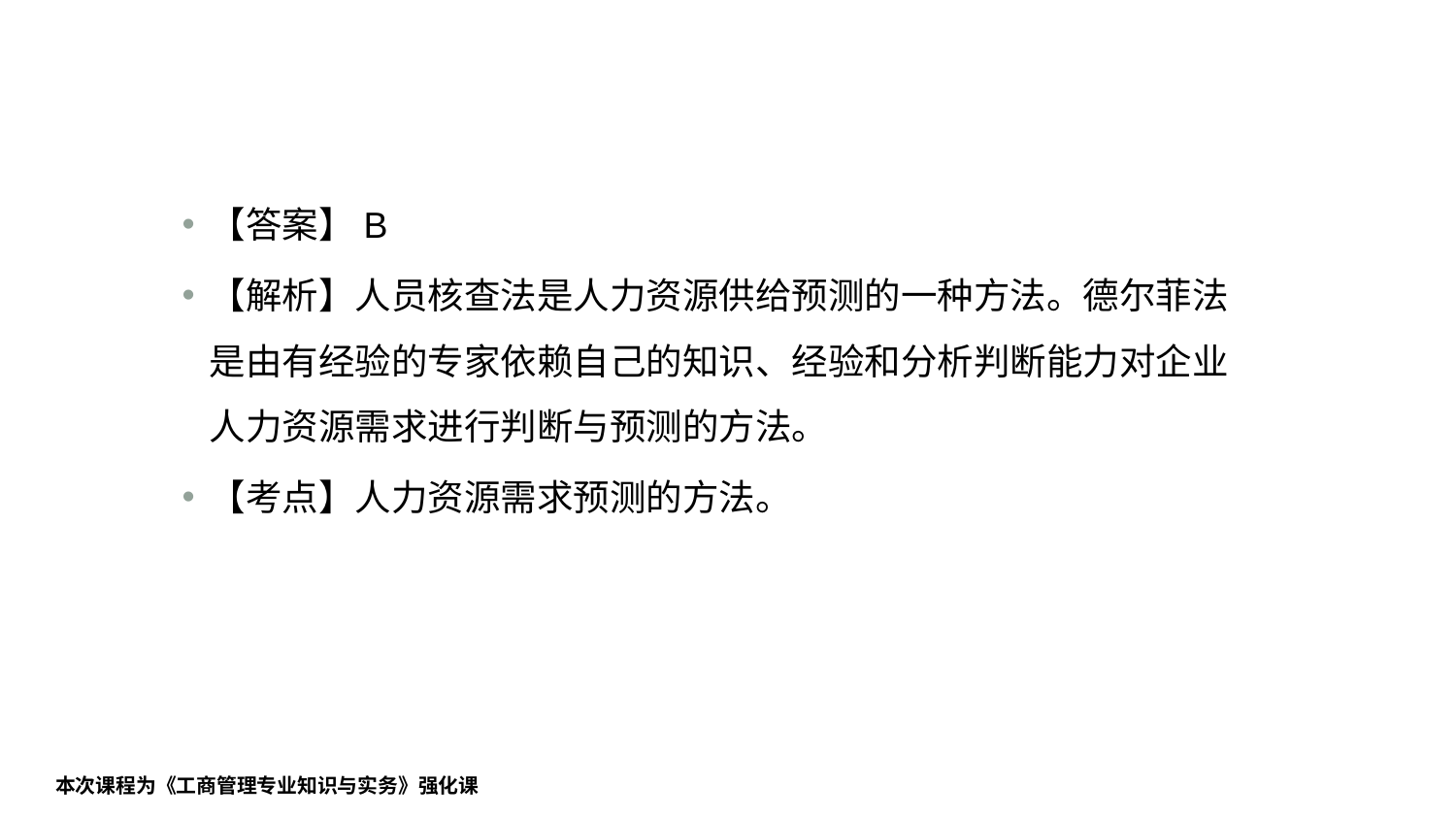

#
【答案】B
【解析】人员核查法是人力资源供给预测的一种方法。德尔菲法是由有经验的专家依赖自己的知识、经验和分析判断能力对企业人力资源需求进行判断与预测的方法。
【考点】人力资源需求预测的方法。